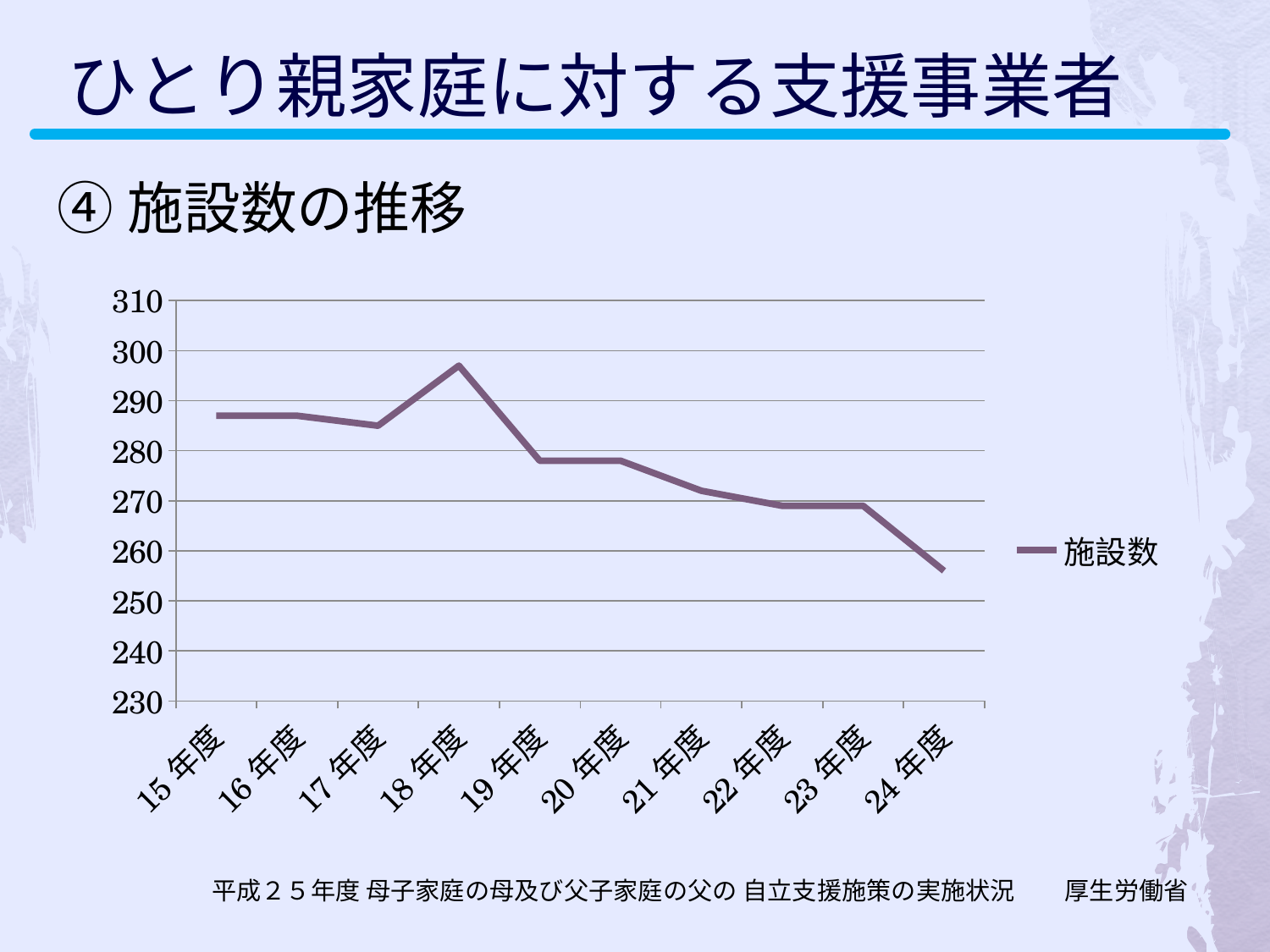

ひとり親家庭に対する支援事業者
④施設数の推移

[unsupported chart]

　　　平成２５年度 母子家庭の母及び父子家庭の父の 自立支援施策の実施状況　　厚生労働省